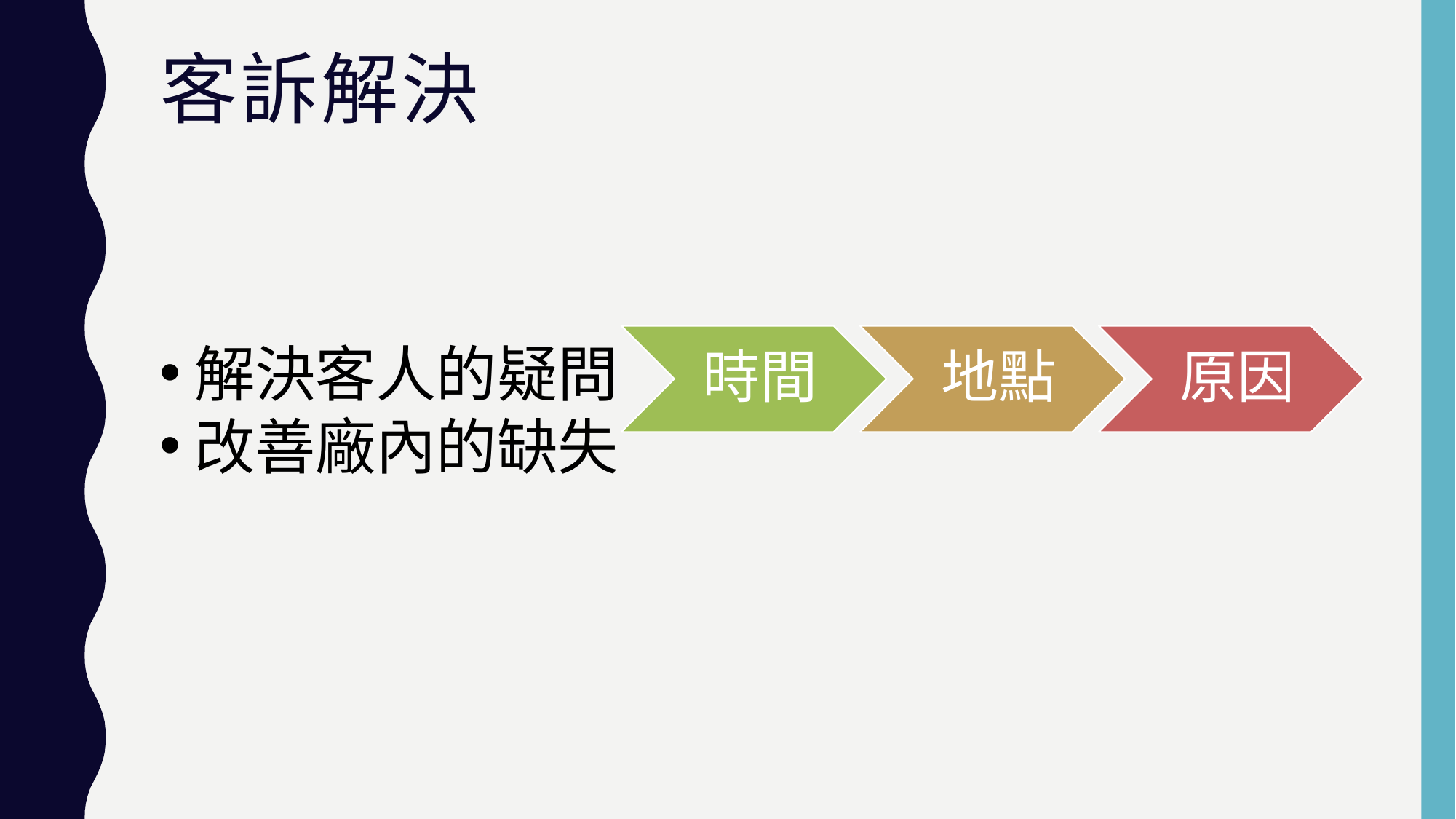

# 客訴解決
時間
地點
原因
解決客人的疑問
改善廠內的缺失